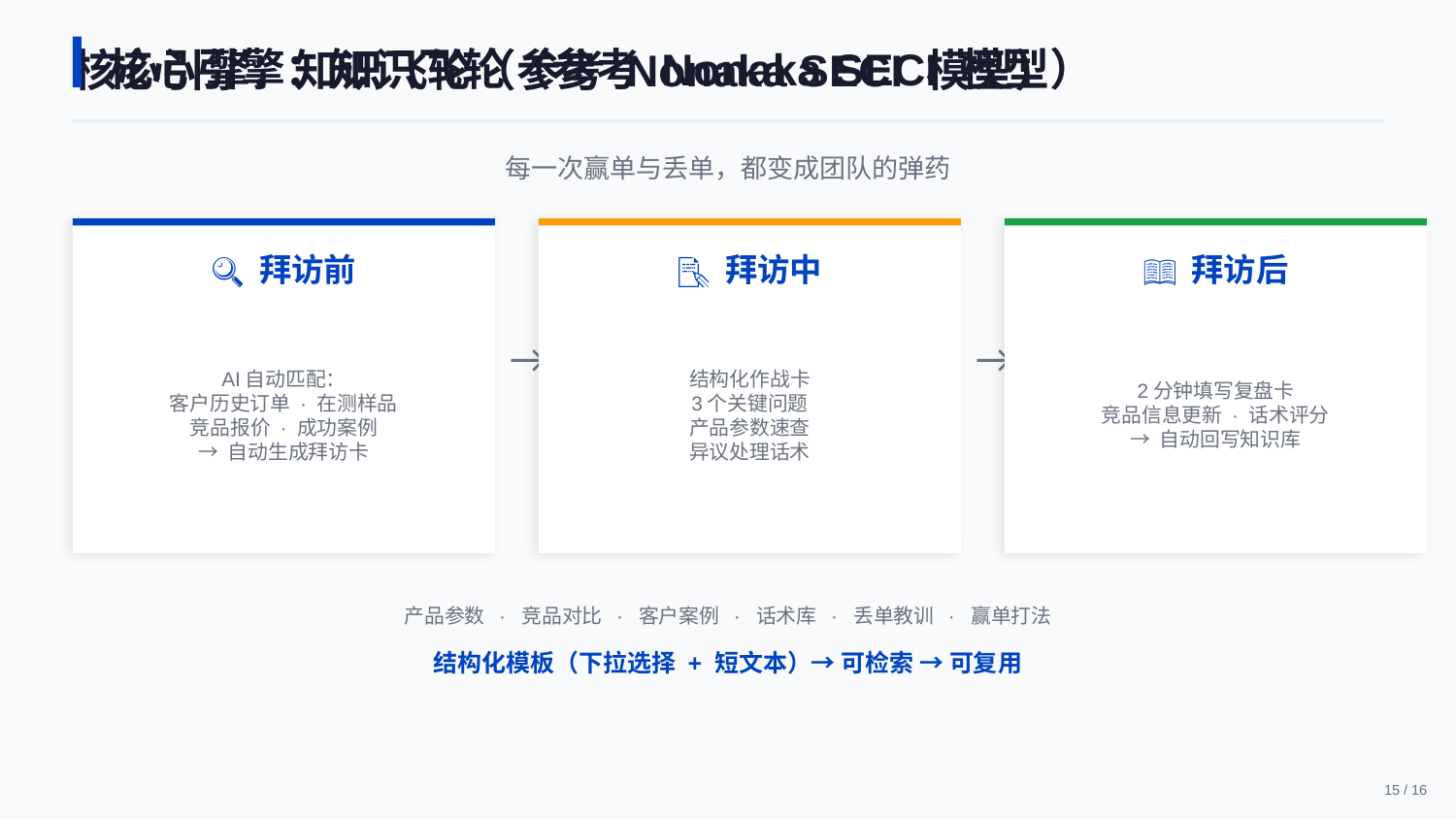

核心引擎：知识飞轮（参考 Nonaka SECI 模型）
核心引擎：知识飞轮（参考 Nonaka SECI 模型）

每一次赢单与丢单，都变成团队的弹药

🔍 拜访前
📝 拜访中
📖 拜访后
AI自动匹配：
客户历史订单 · 在测样品
竞品报价 · 成功案例
→ 自动生成拜访卡
结构化作战卡
3个关键问题
产品参数速查
异议处理话术
2分钟填写复盘卡
竞品信息更新 · 话术评分
→ 自动回写知识库
→
→
产品参数  ·  竞品对比  ·  客户案例  ·  话术库  ·  丢单教训  ·  赢单打法
结构化模板（下拉选择 + 短文本）→ 可检索 → 可复用
15 / 16